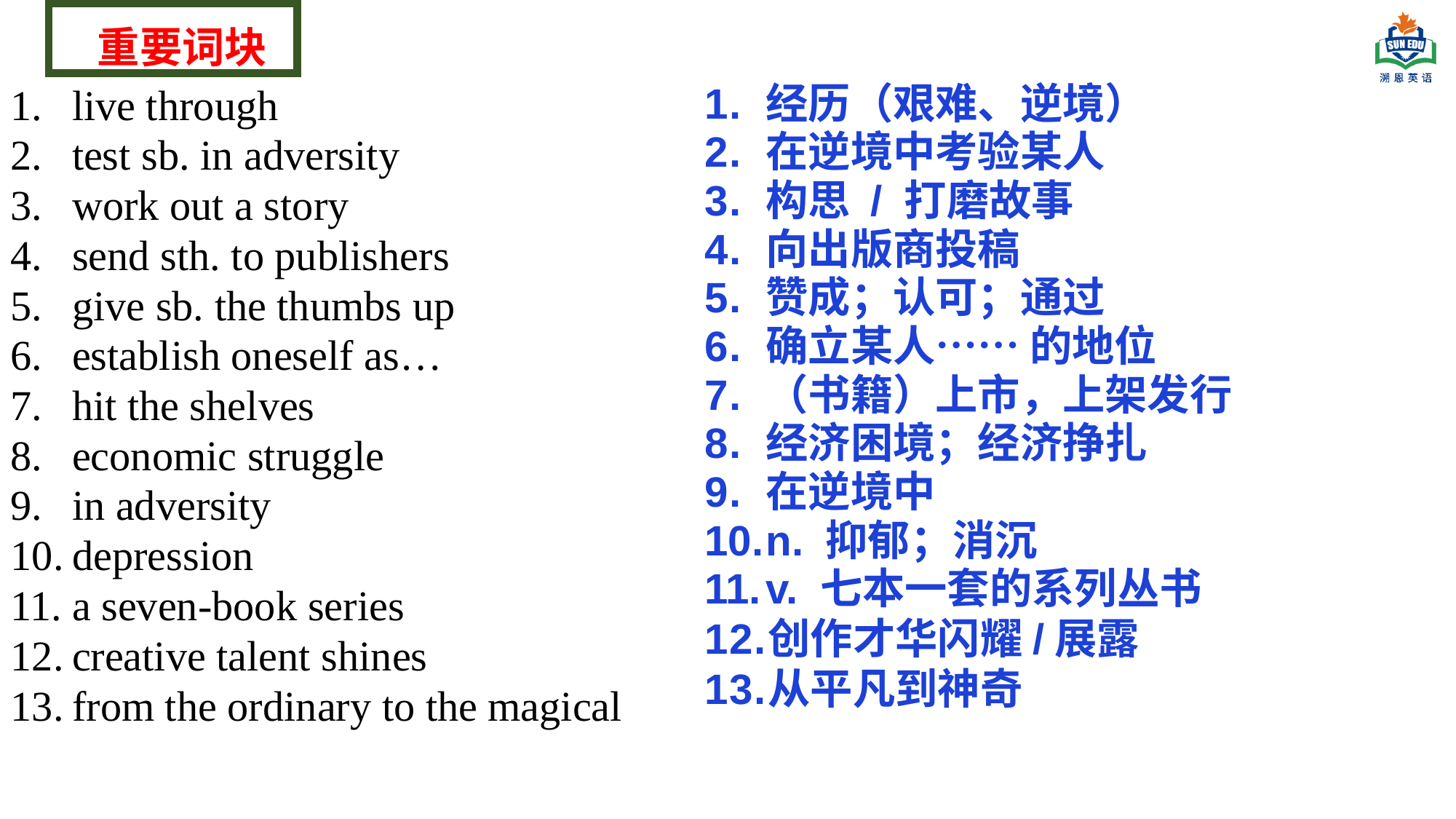

重要词块

live through
test sb. in adversity
work out a story
send sth. to publishers
give sb. the thumbs up
establish oneself as…
hit the shelves
economic struggle
in adversity
depression
a seven-book series
creative talent shines
from the ordinary to the magical
经历（艰难、逆境）
在逆境中考验某人
构思 / 打磨故事
向出版商投稿
赞成；认可；通过
确立某人…… 的地位
（书籍）上市，上架发行
经济困境；经济挣扎
在逆境中
n. 抑郁；消沉
v. 七本一套的系列丛书
创作才华闪耀/展露
从平凡到神奇